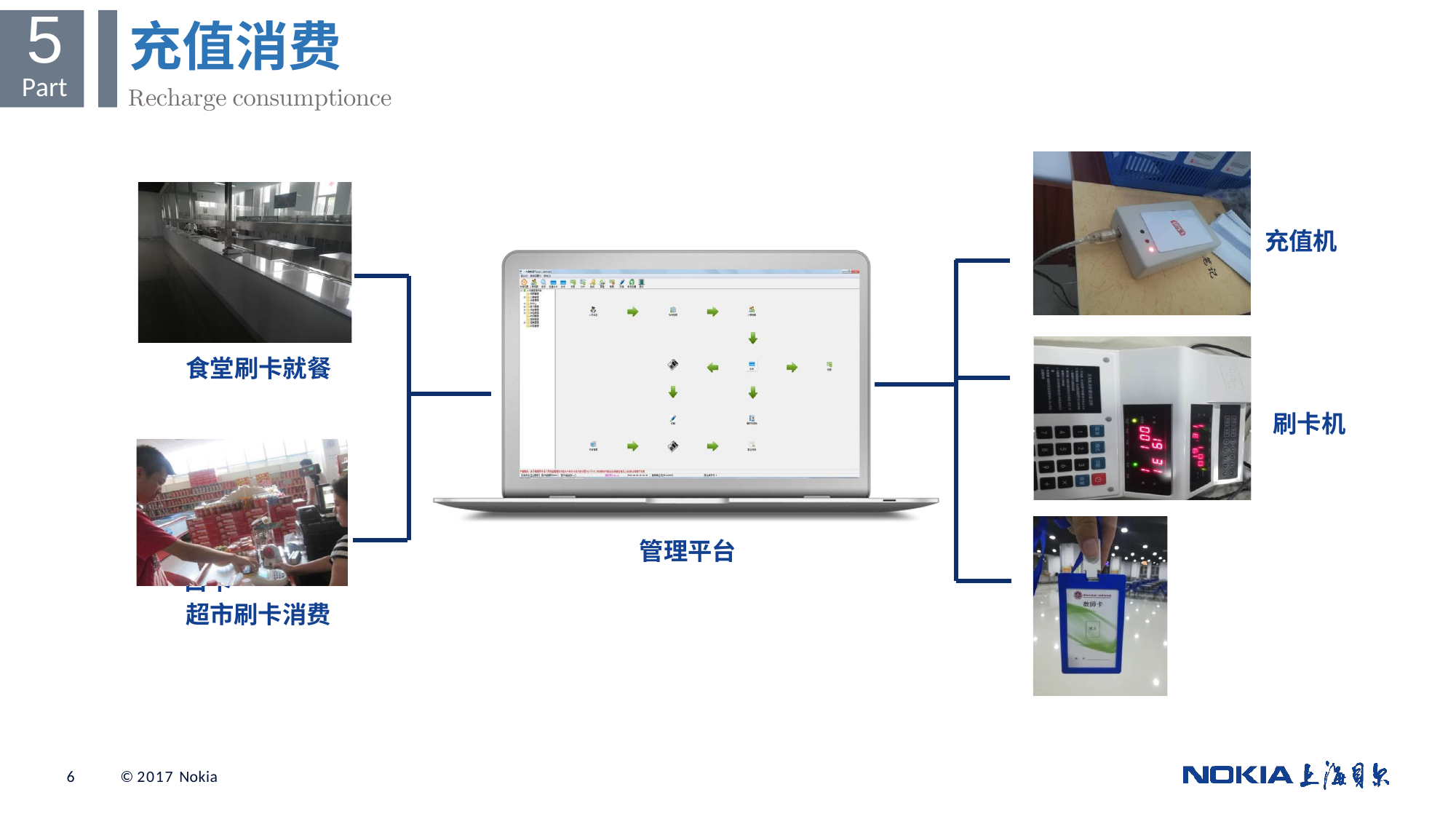

5
Part
# 充值消费
Recharge consumptionce

充值机

食堂刷卡就餐

刷卡机

管理平台
白卡
超市刷卡消费

© 2017 Nokia
6